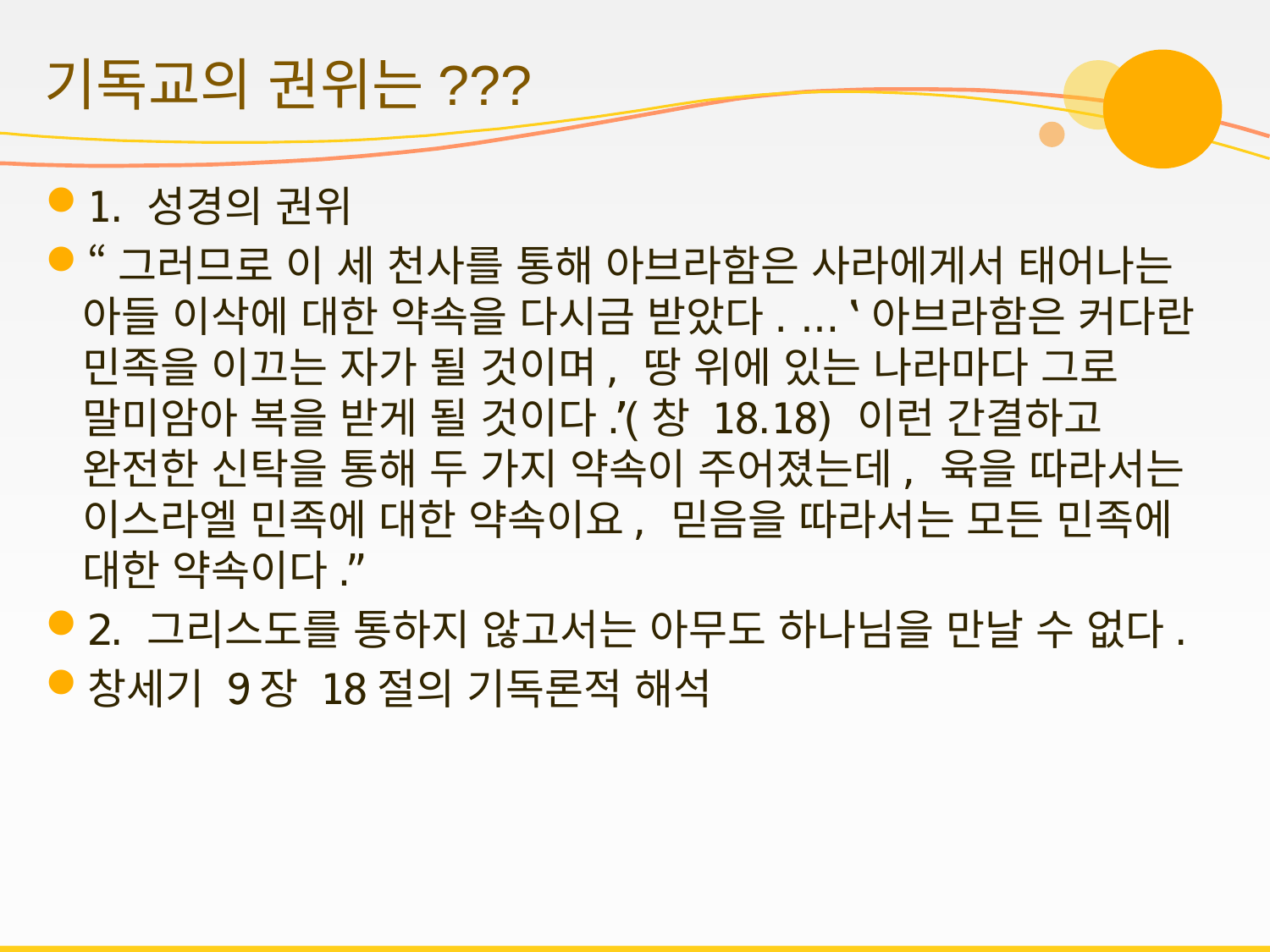

# 기독교의 권위는???
1. 성경의 권위
“그러므로 이 세 천사를 통해 아브라함은 사라에게서 태어나는 아들 이삭에 대한 약속을 다시금 받았다. ... ‘아브라함은 커다란 민족을 이끄는 자가 될 것이며, 땅 위에 있는 나라마다 그로 말미암아 복을 받게 될 것이다.’(창 18.18) 이런 간결하고 완전한 신탁을 통해 두 가지 약속이 주어졌는데, 육을 따라서는 이스라엘 민족에 대한 약속이요, 믿음을 따라서는 모든 민족에 대한 약속이다.”
2. 그리스도를 통하지 않고서는 아무도 하나님을 만날 수 없다.
창세기 9장 18절의 기독론적 해석